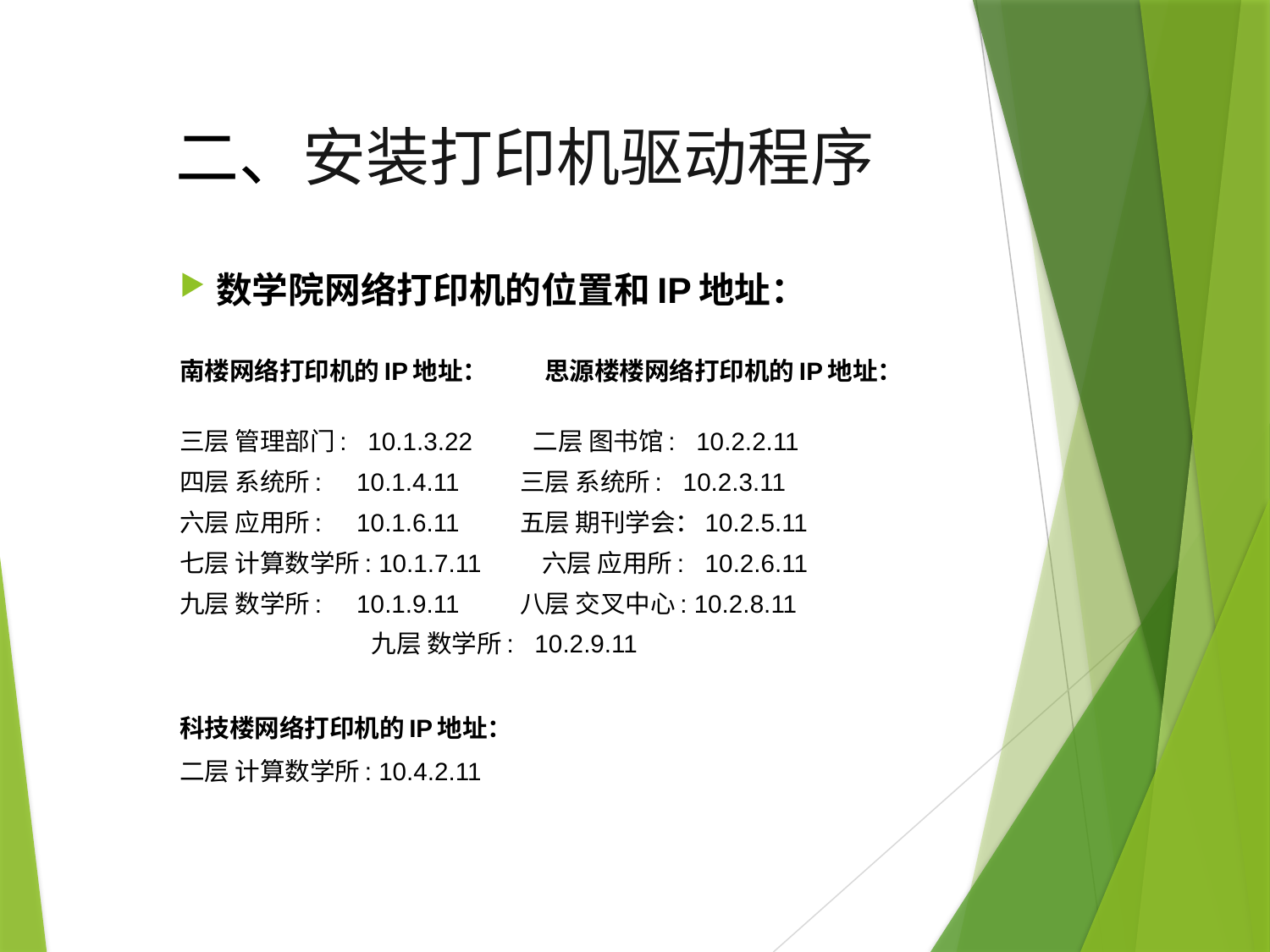

二、安装打印机驱动程序
数学院网络打印机的位置和IP地址：

南楼网络打印机的IP地址：          思源楼楼网络打印机的IP地址：

三层 管理部门:   10.1.3.22        二层 图书馆:   10.2.2.11
四层 系统所:     10.1.4.11        三层 系统所:   10.2.3.11
六层 应用所:     10.1.6.11        五层 期刊学会：10.2.5.11
七层 计算数学所: 10.1.7.11        六层 应用所:   10.2.6.11
九层 数学所:     10.1.9.11        八层 交叉中心: 10.2.8.11
                                  九层 数学所:   10.2.9.11

科技楼网络打印机的IP地址：
二层 计算数学所: 10.4.2.11